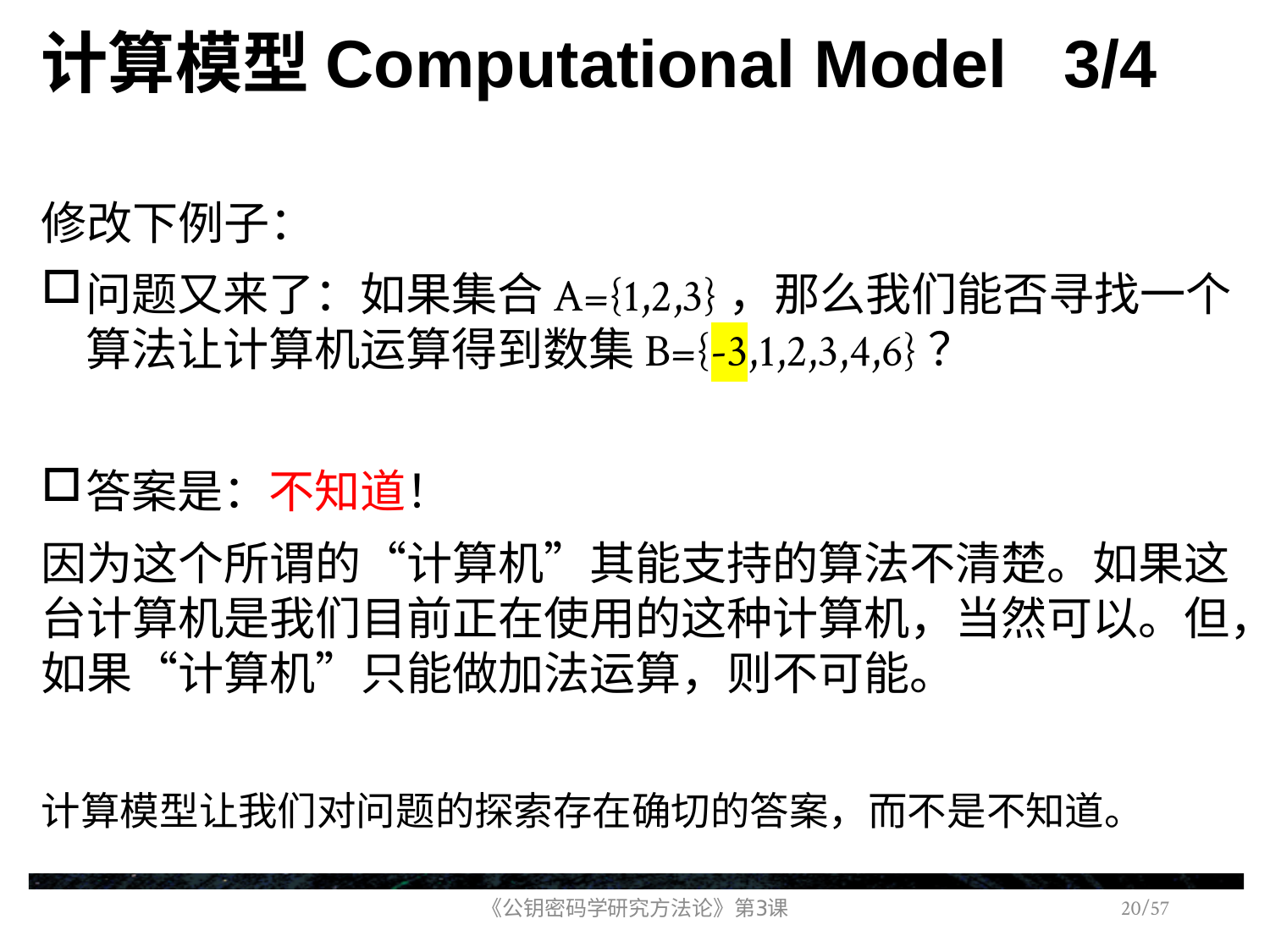

# 计算模型Computational Model   3/4
修改下例子：
问题又来了：如果集合A={1,2,3}，那么我们能否寻找一个算法让计算机运算得到数集B={-3,1,2,3,4,6}？

答案是：不知道！
因为这个所谓的“计算机”其能支持的算法不清楚。如果这台计算机是我们目前正在使用的这种计算机，当然可以。但，如果“计算机”只能做加法运算，则不可能。

计算模型让我们对问题的探索存在确切的答案，而不是不知道。
《公钥密码学研究方法论》第3课
20/57